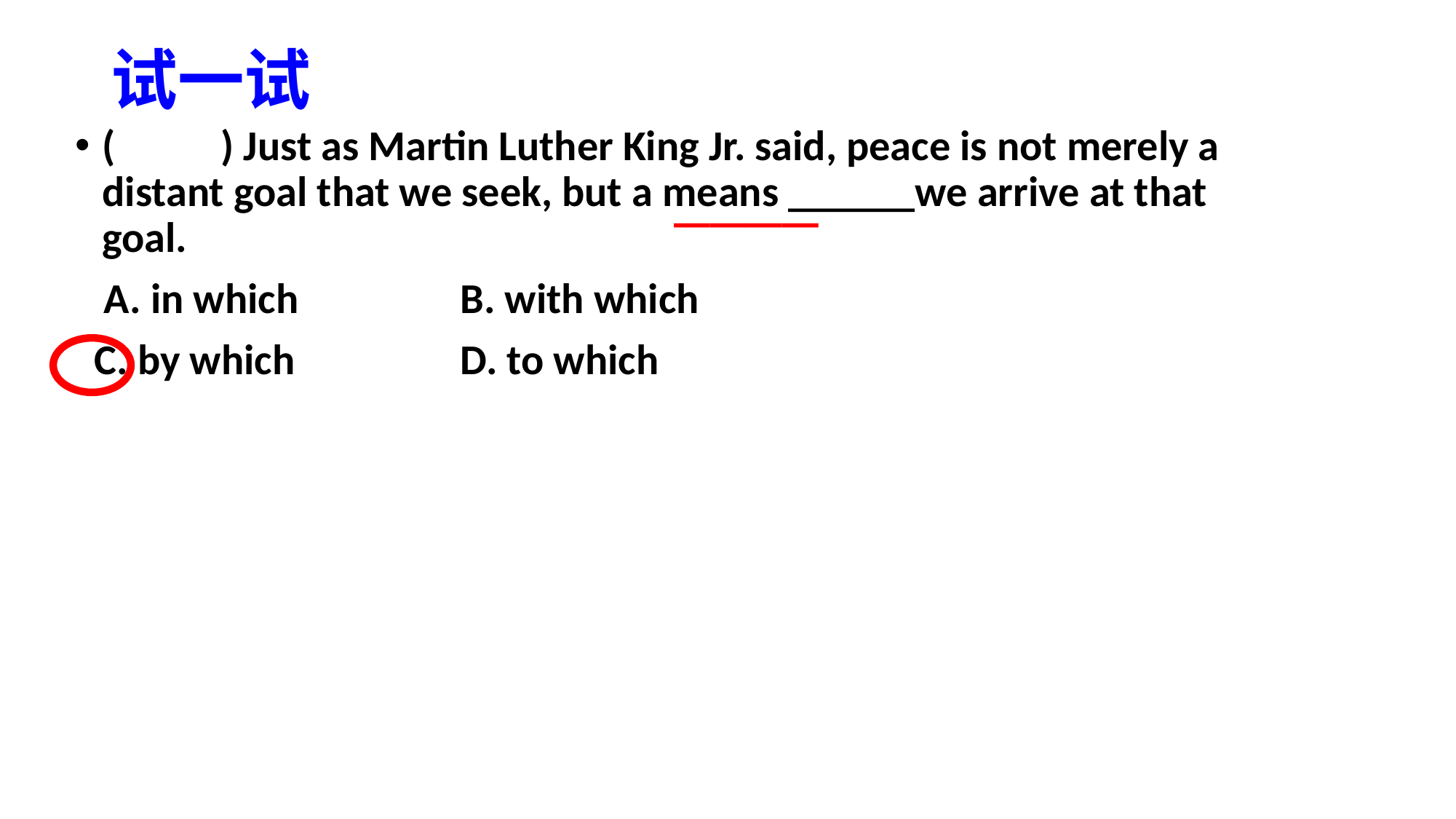

# 试一试
(　　) Just as Martin Luther King Jr. said, peace is not merely a distant goal that we seek, but a means ______we arrive at that goal.
   A. in which	      B. with which
  C. by which	      D. to which
____